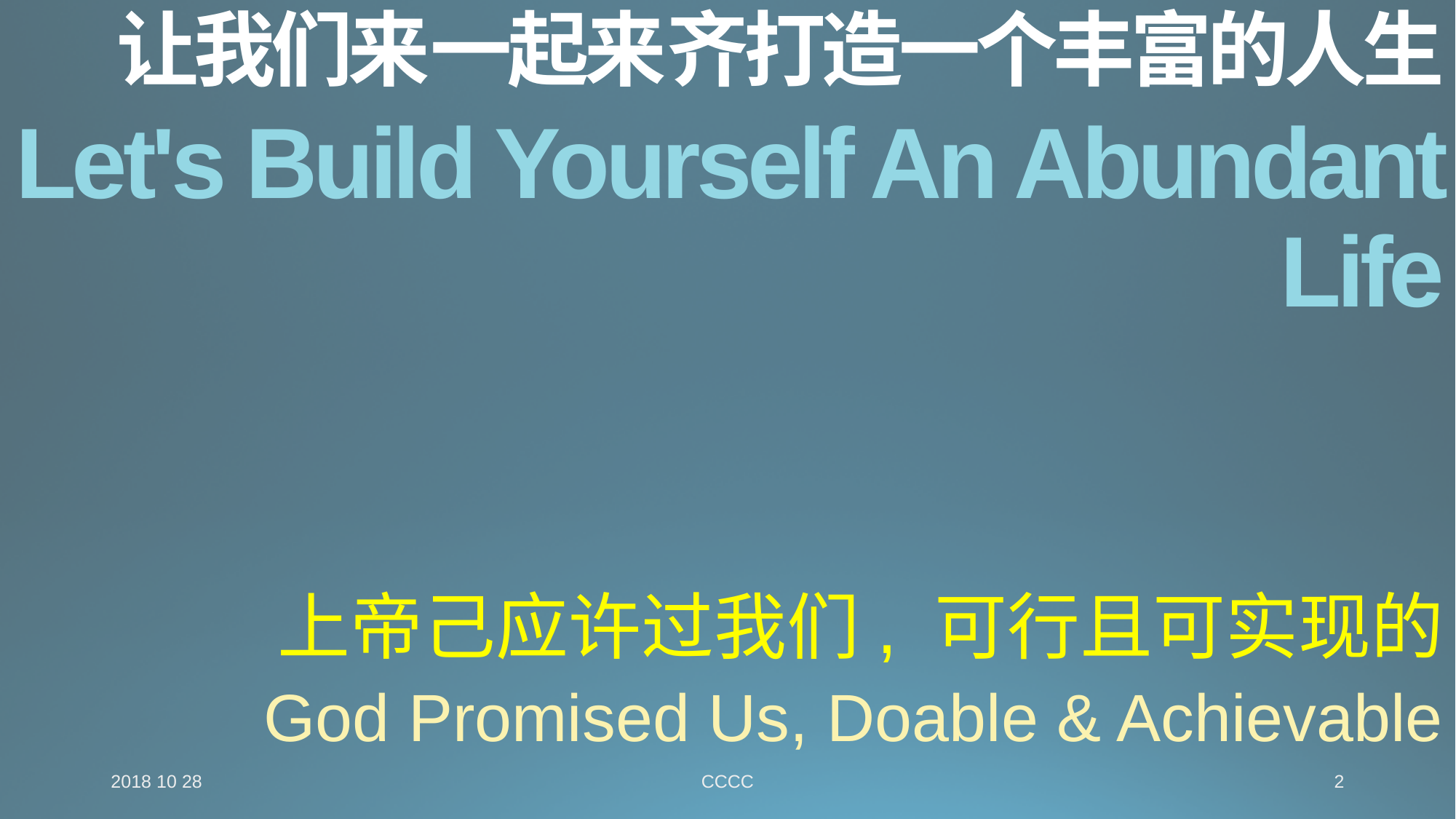

# 让我们来一起来齐打造一个丰富的人生 Let's Build Yourself An Abundant Life
上帝己应许过我们, 可行且可实现的
God Promised Us, Doable & Achievable
2018 10 28
CCCC
2